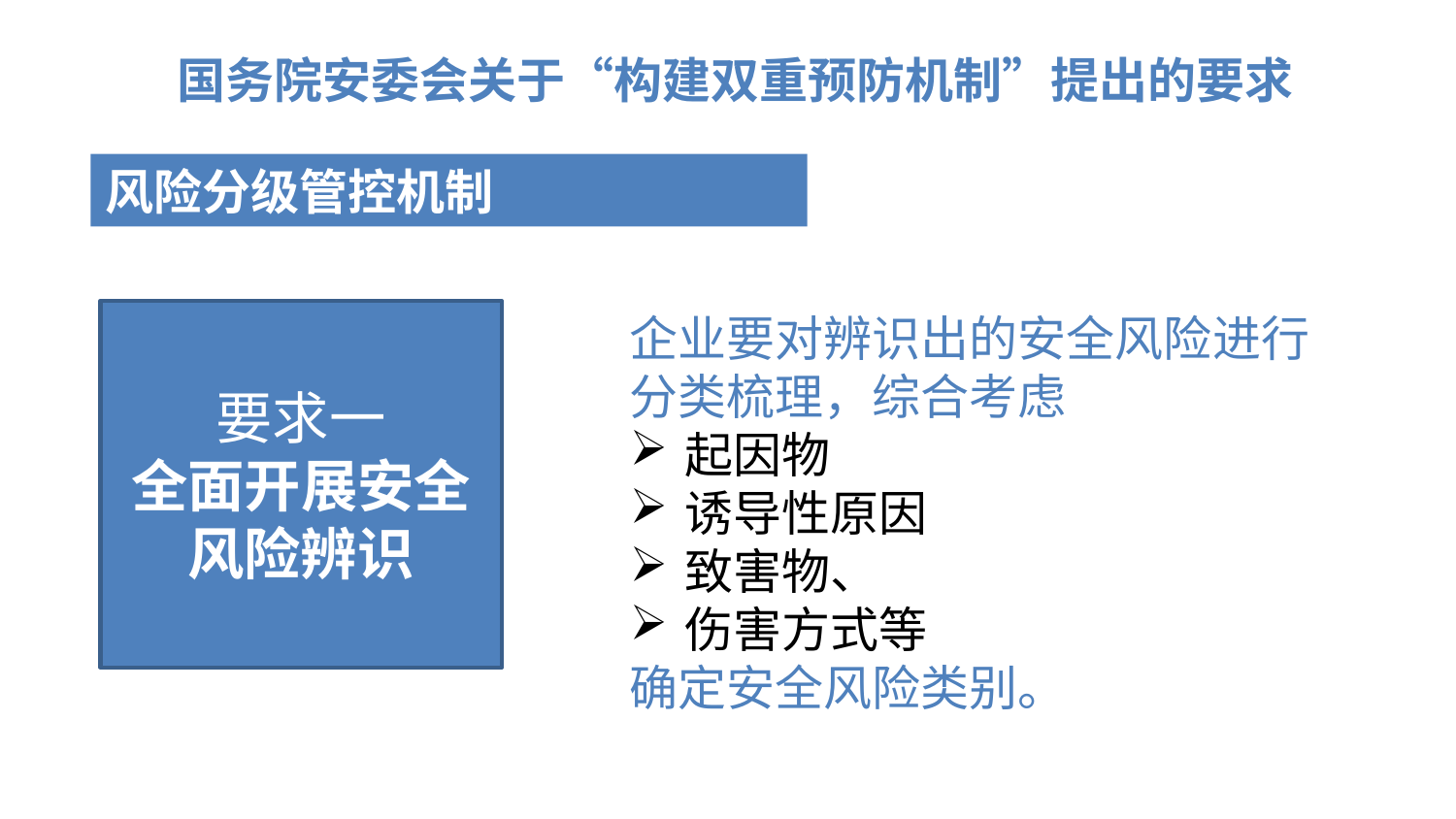

国务院安委会关于“构建双重预防机制”提出的要求
风险分级管控机制
要求一
全面开展安全风险辨识
企业要对辨识出的安全风险进行分类梳理，综合考虑
起因物
诱导性原因
致害物、
伤害方式等
确定安全风险类别。